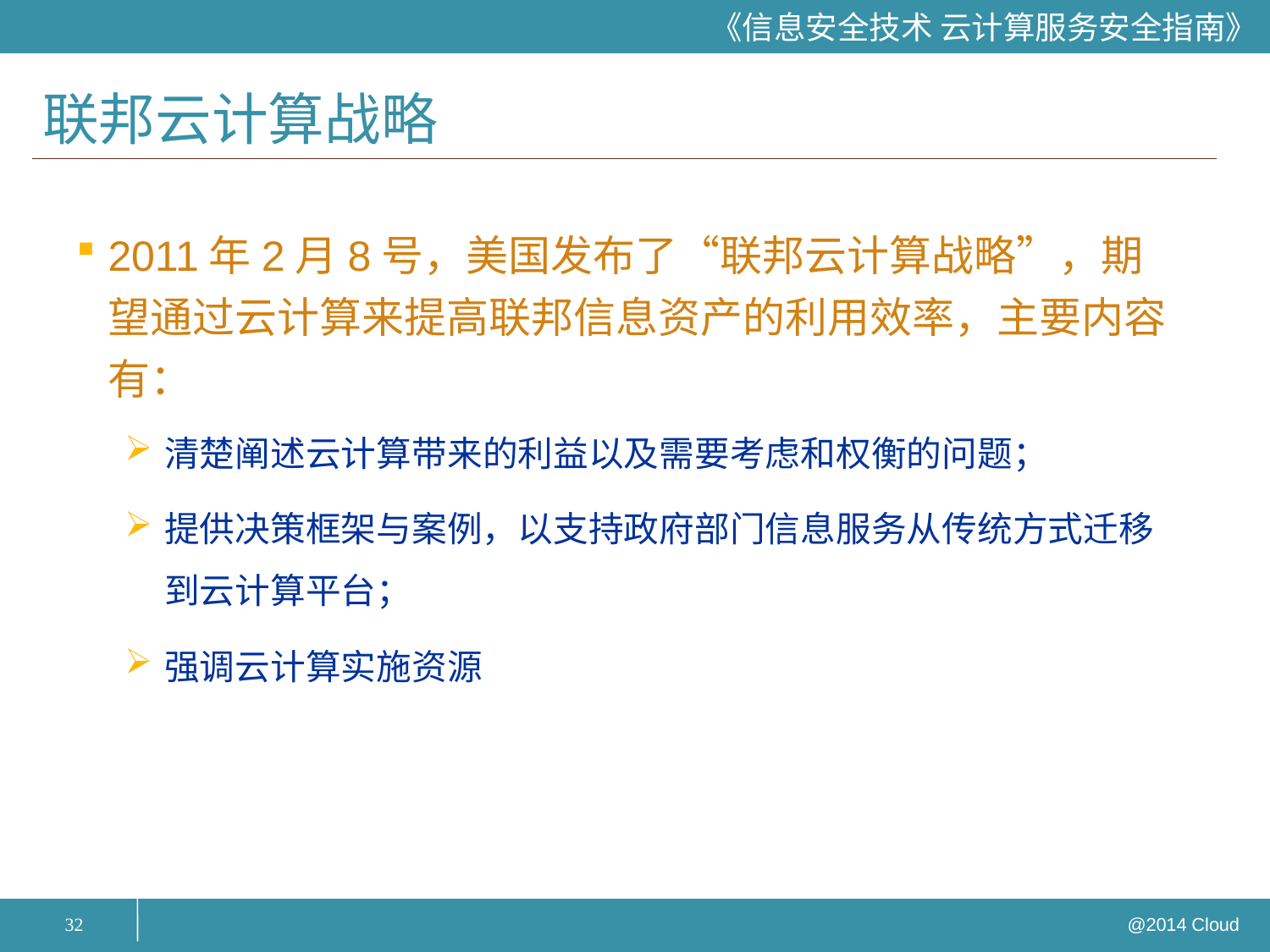

# 联邦云计算战略
2011年2月8号，美国发布了“联邦云计算战略”，期望通过云计算来提高联邦信息资产的利用效率，主要内容有：
清楚阐述云计算带来的利益以及需要考虑和权衡的问题；
提供决策框架与案例，以支持政府部门信息服务从传统方式迁移到云计算平台；
强调云计算实施资源
32